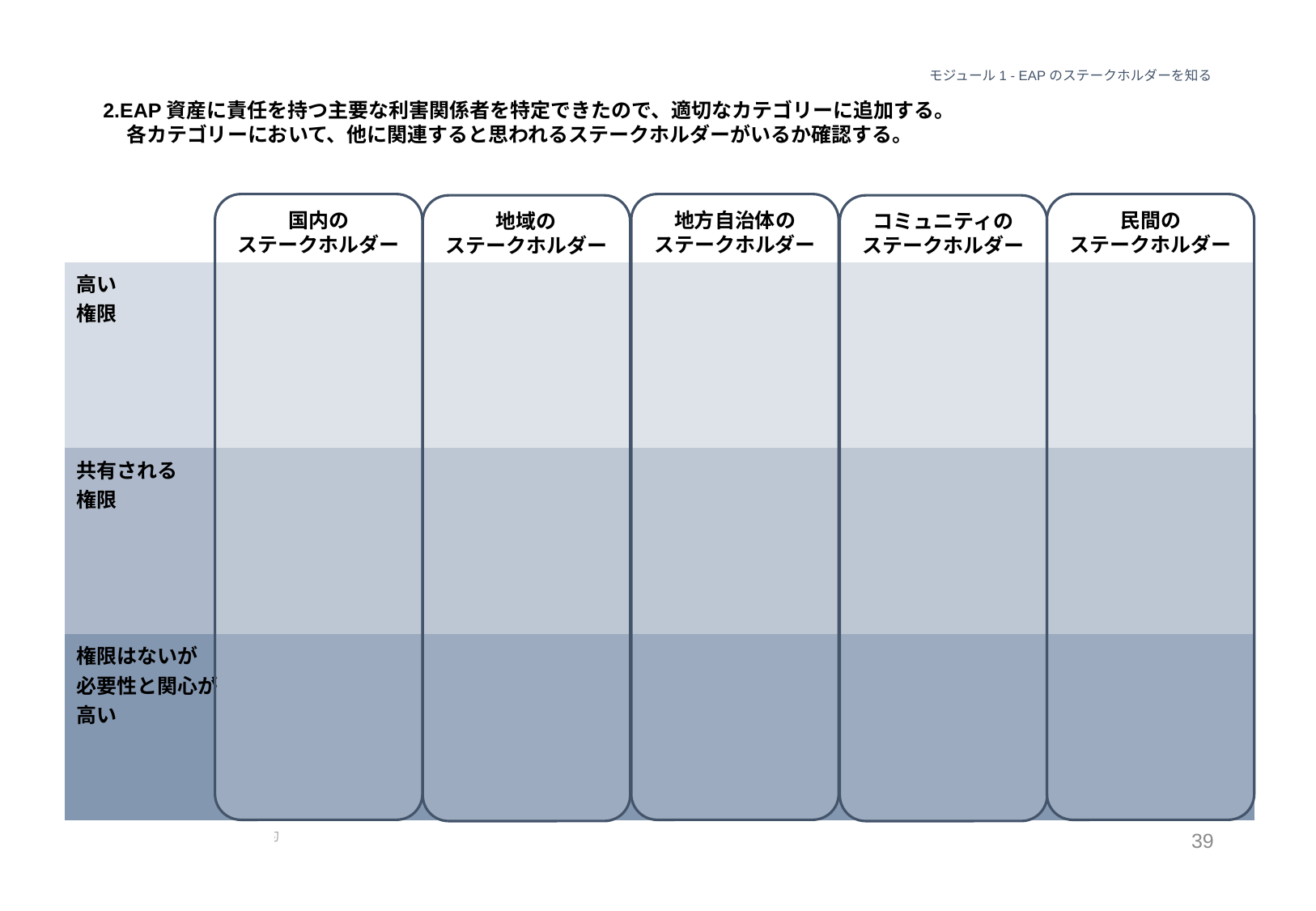

モジュール1 - EAPのステークホルダーを知る
2.EAP資産に責任を持つ主要な利害関係者を特定できたので、適切なカテゴリーに追加する。
    各カテゴリーにおいて、他に関連すると思われるステークホルダーがいるか確認する。
国内の
ステークホルダー
地方自治体の
ステークホルダー
民間の
ステークホルダー
地域の
ステークホルダー
コミュニティの
ステークホルダー
| 高い 権限 |
| --- |
| 共有される 権限 |
| 権限はないが 必要性と関心が 高い |
39